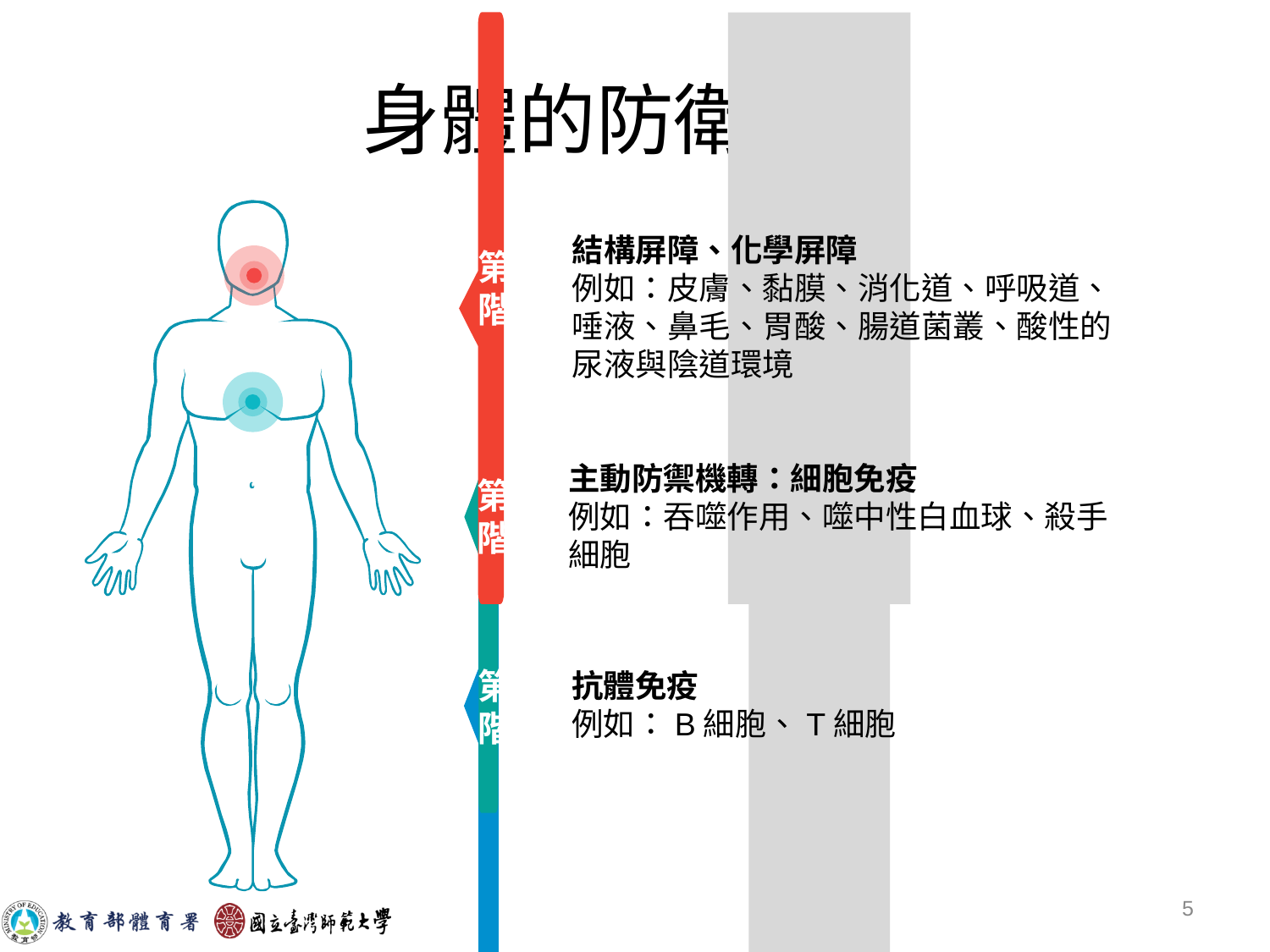

# 身體的防衛戰線

結構屏障、化學屏障
例如：皮膚、黏膜、消化道、呼吸道、唾液、鼻毛、胃酸、腸道菌叢、酸性的尿液與陰道環境
第一階段

主動防禦機轉：細胞免疫
例如：吞噬作用、噬中性白血球、殺手細胞
第二階段

第三階段
抗體免疫
例如：B細胞、T細胞
5